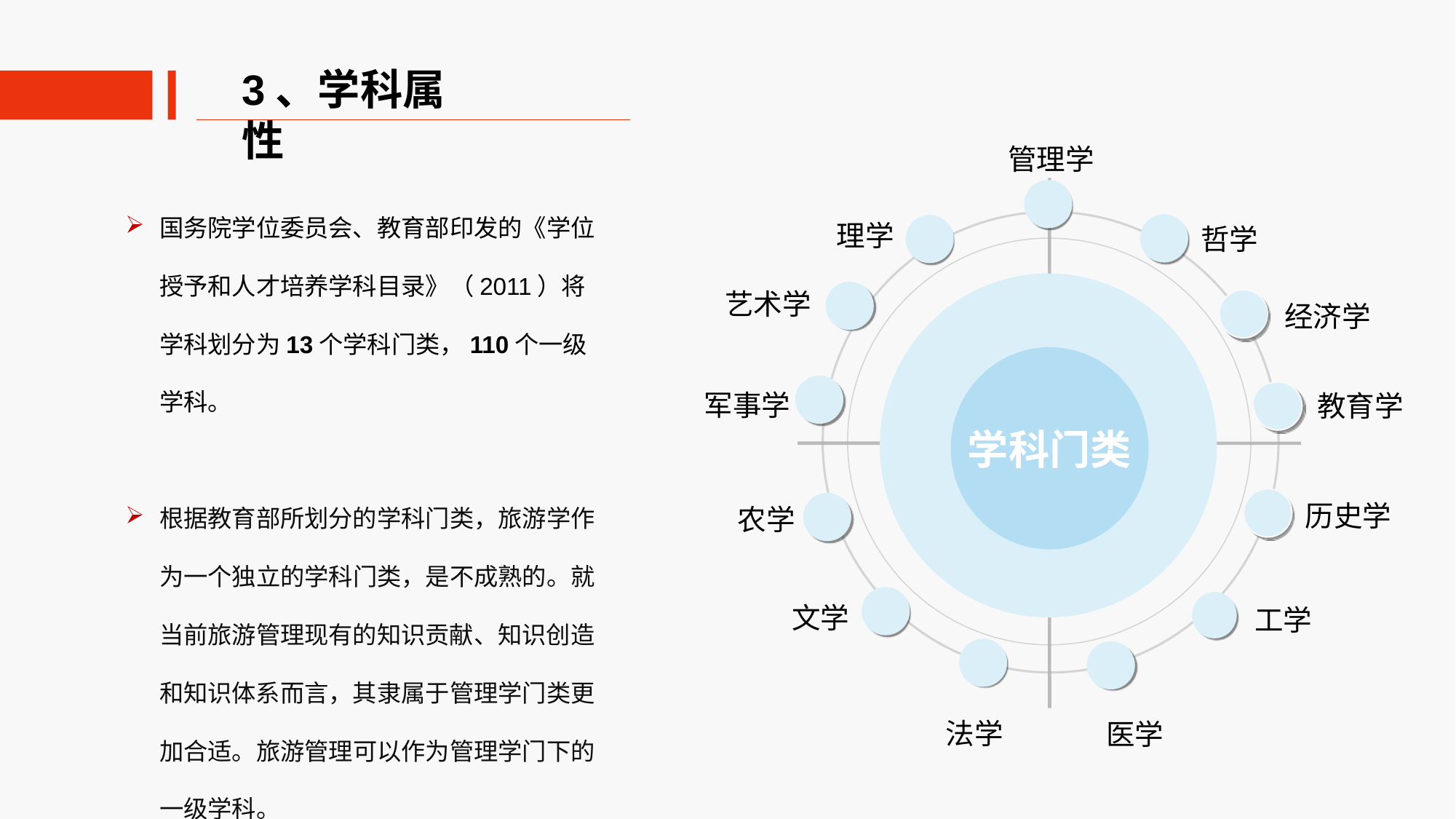

3、学科属性

管理学

  理学

哲学

学科门类
艺术学

经济学

军事学
教育学

历史学

   农学

文学
工学

法学
医学
国务院学位委员会、教育部印发的《学位授予和人才培养学科目录》（2011）将学科划分为13个学科门类，110个一级学科。

根据教育部所划分的学科门类，旅游学作为一个独立的学科门类，是不成熟的。就当前旅游管理现有的知识贡献、知识创造和知识体系而言，其隶属于管理学门类更加合适。旅游管理可以作为管理学门下的一级学科。